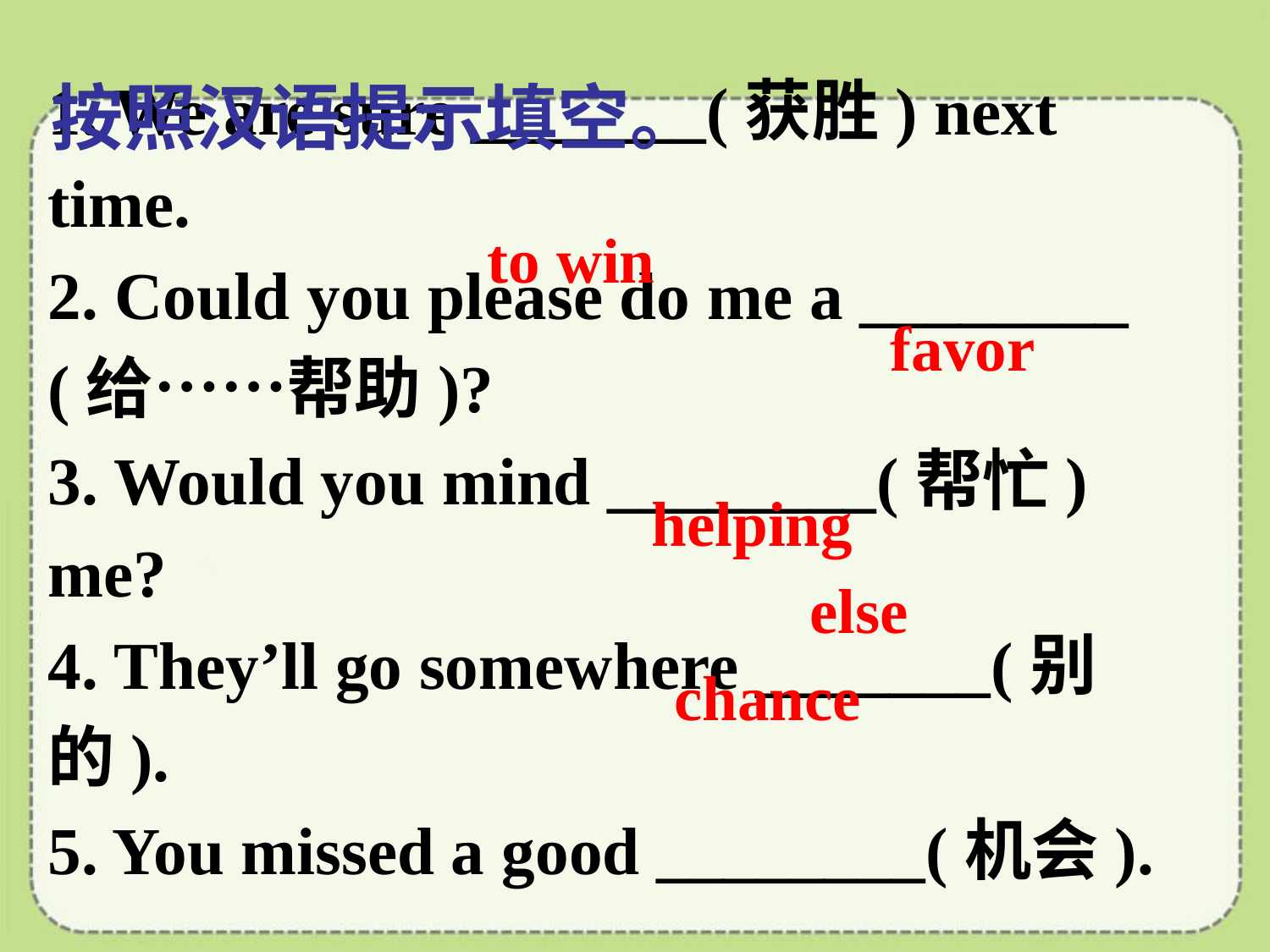

按照汉语提示填空。
1. We are sure _______(获胜) next time.
2. Could you please do me a ________   (给……帮助)?
3. Would you mind ________(帮忙) me?
4. They’ll go somewhere _______(别的).
5. You missed a good ________(机会).
to win
favor
helping
else
chance